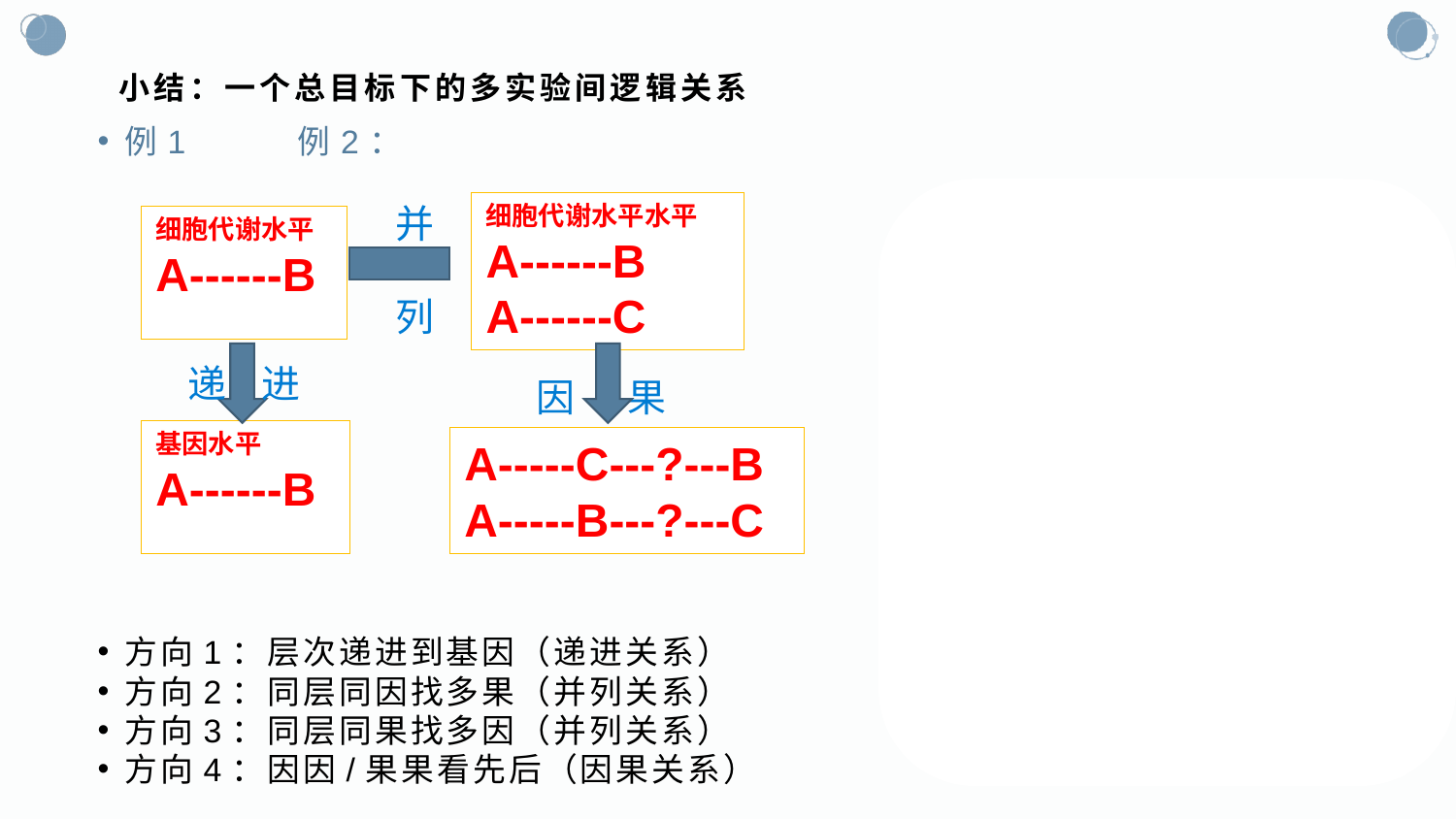

# 小结：一个总目标下的多实验间逻辑关系
例1					例2：

方向1：层次递进到基因（递进关系）
方向2：同层同因找多果（并列关系）
方向3：同层同果找多因（并列关系）
方向4：因因/果果看先后（因果关系）

并
    列
细胞代谢水平水平
A------B
A------C
细胞水平
A------B
细胞代谢水平
A------B

并  列

递    进
因      果
细胞水平
C------B

基因水平
A------B

A-----C---?---B
A-----B---?---C
推测：因果关系
A------C------B